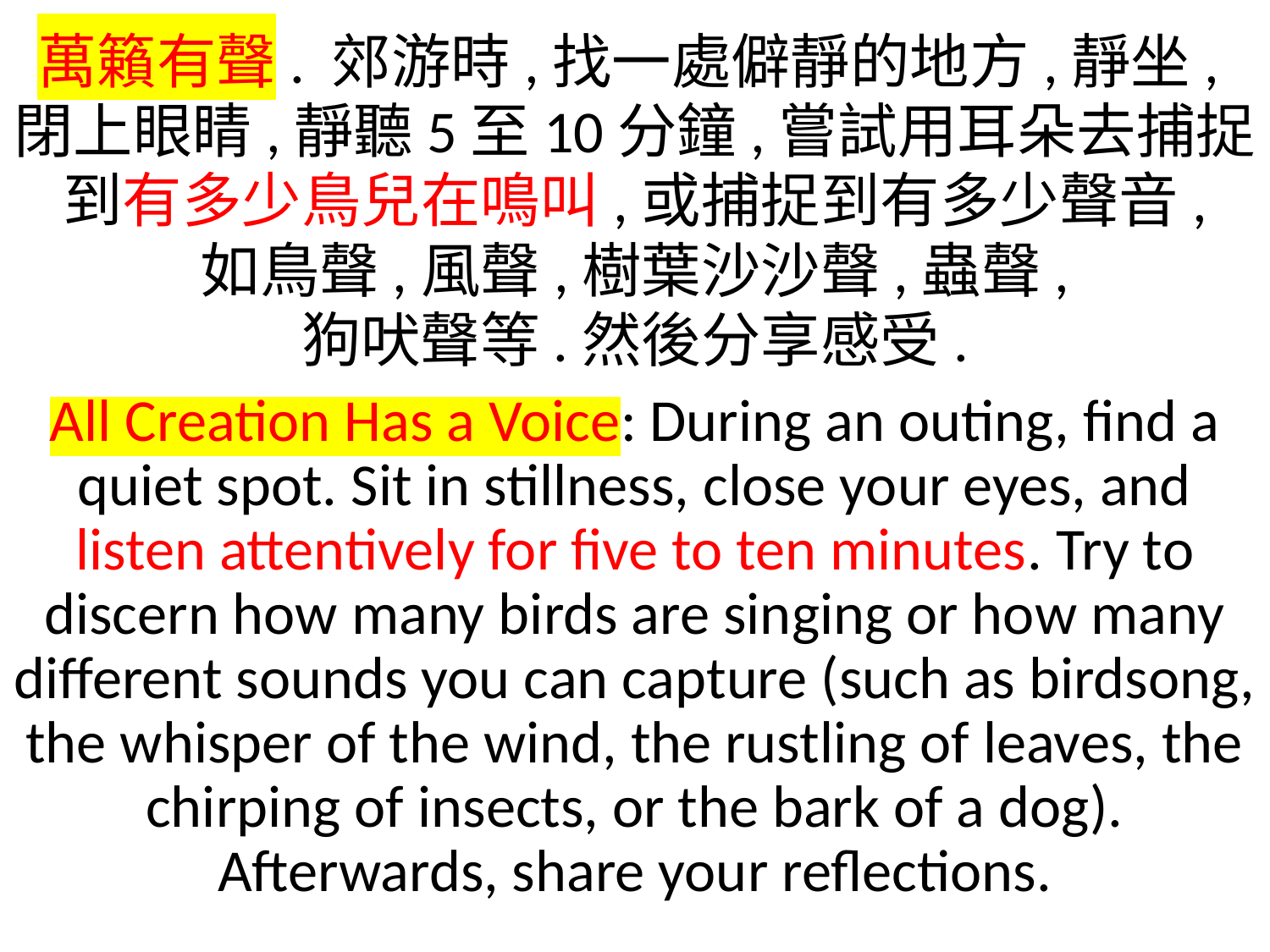

萬籟有聲. 郊游時,找一處僻靜的地方,靜坐,閉上眼睛,靜聽5至10分鐘,嘗試用耳朵去捕捉到有多少鳥兒在鳴叫,或捕捉到有多少聲音,
如鳥聲,風聲,樹葉沙沙聲,蟲聲,
狗吠聲等.然後分享感受.
All Creation Has a Voice: During an outing, find a quiet spot. Sit in stillness, close your eyes, and listen attentively for five to ten minutes. Try to discern how many birds are singing or how many different sounds you can capture (such as birdsong, the whisper of the wind, the rustling of leaves, the chirping of insects, or the bark of a dog). Afterwards, share your reflections.